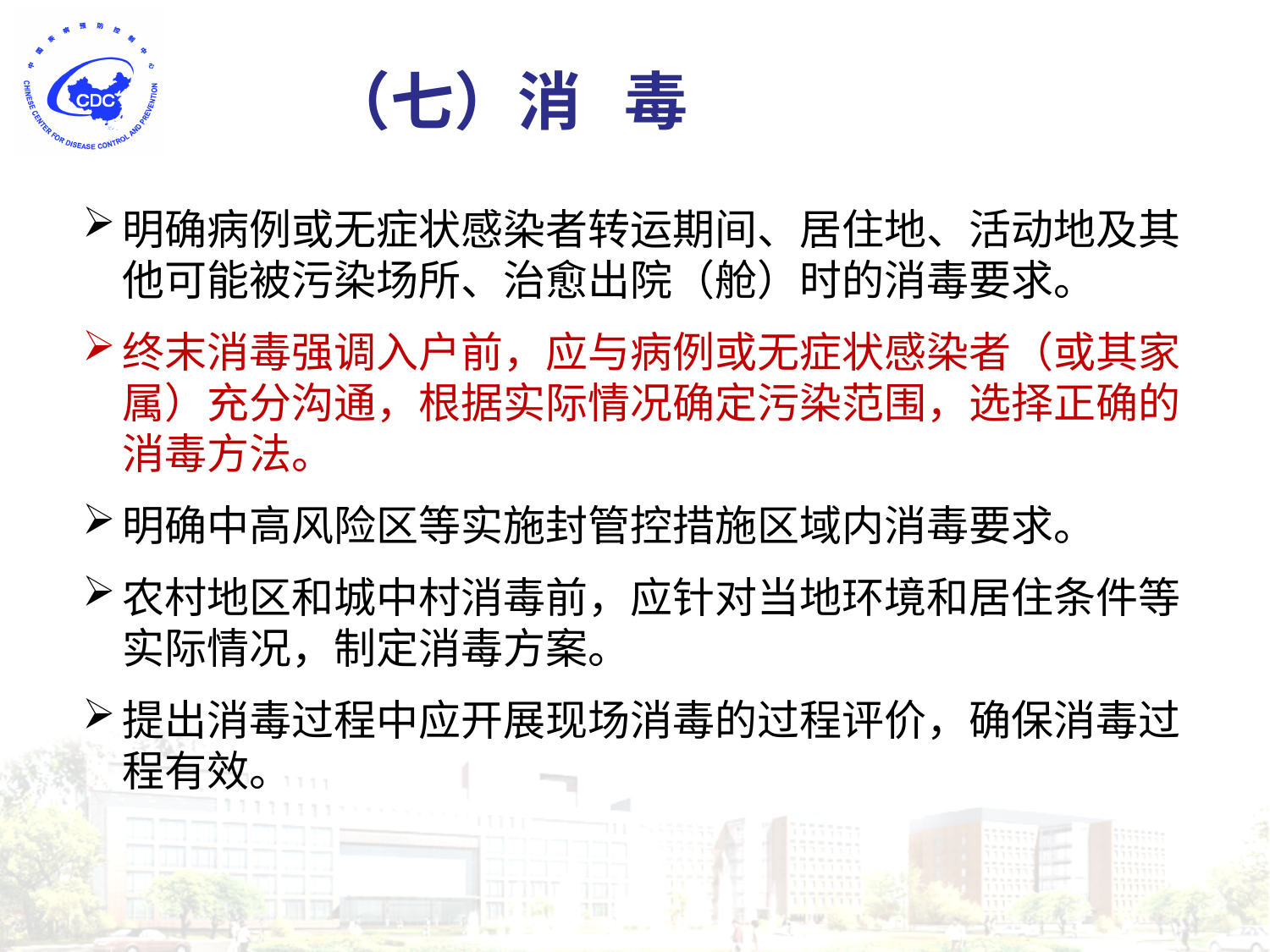

（七）消   毒
明确病例或无症状感染者转运期间、居住地、活动地及其他可能被污染场所、治愈出院（舱）时的消毒要求。
终末消毒强调入户前，应与病例或无症状感染者（或其家属）充分沟通，根据实际情况确定污染范围，选择正确的消毒方法。
明确中高风险区等实施封管控措施区域内消毒要求。
农村地区和城中村消毒前，应针对当地环境和居住条件等实际情况，制定消毒方案。
提出消毒过程中应开展现场消毒的过程评价，确保消毒过程有效。